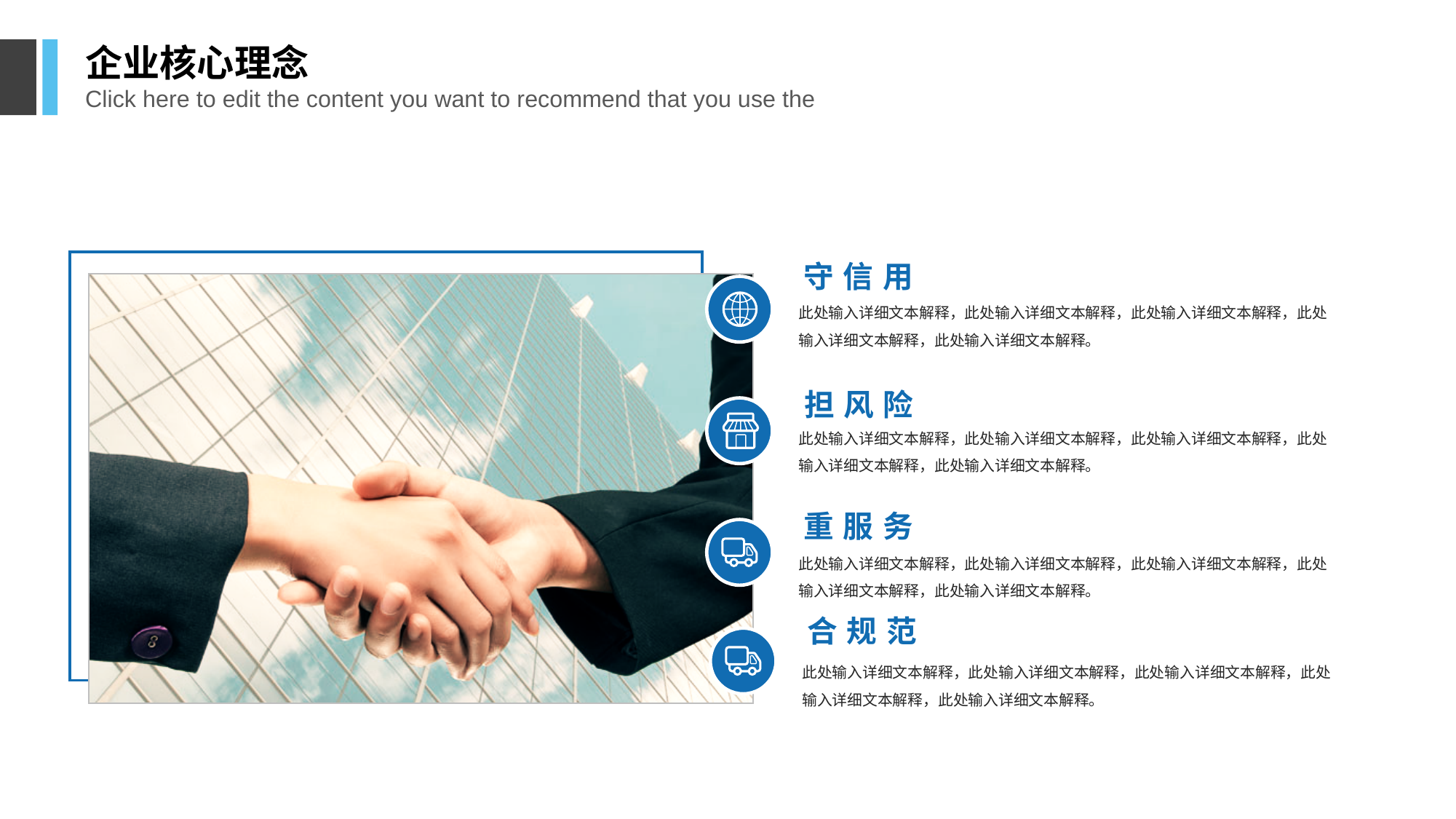

企业核心理念
Click here to edit the content you want to recommend that you use the

守信用

此处输入详细文本解释，此处输入详细文本解释，此处输入详细文本解释，此处输入详细文本解释，此处输入详细文本解释。
担风险

此处输入详细文本解释，此处输入详细文本解释，此处输入详细文本解释，此处输入详细文本解释，此处输入详细文本解释。
重服务

此处输入详细文本解释，此处输入详细文本解释，此处输入详细文本解释，此处输入详细文本解释，此处输入详细文本解释。
合规范

此处输入详细文本解释，此处输入详细文本解释，此处输入详细文本解释，此处输入详细文本解释，此处输入详细文本解释。